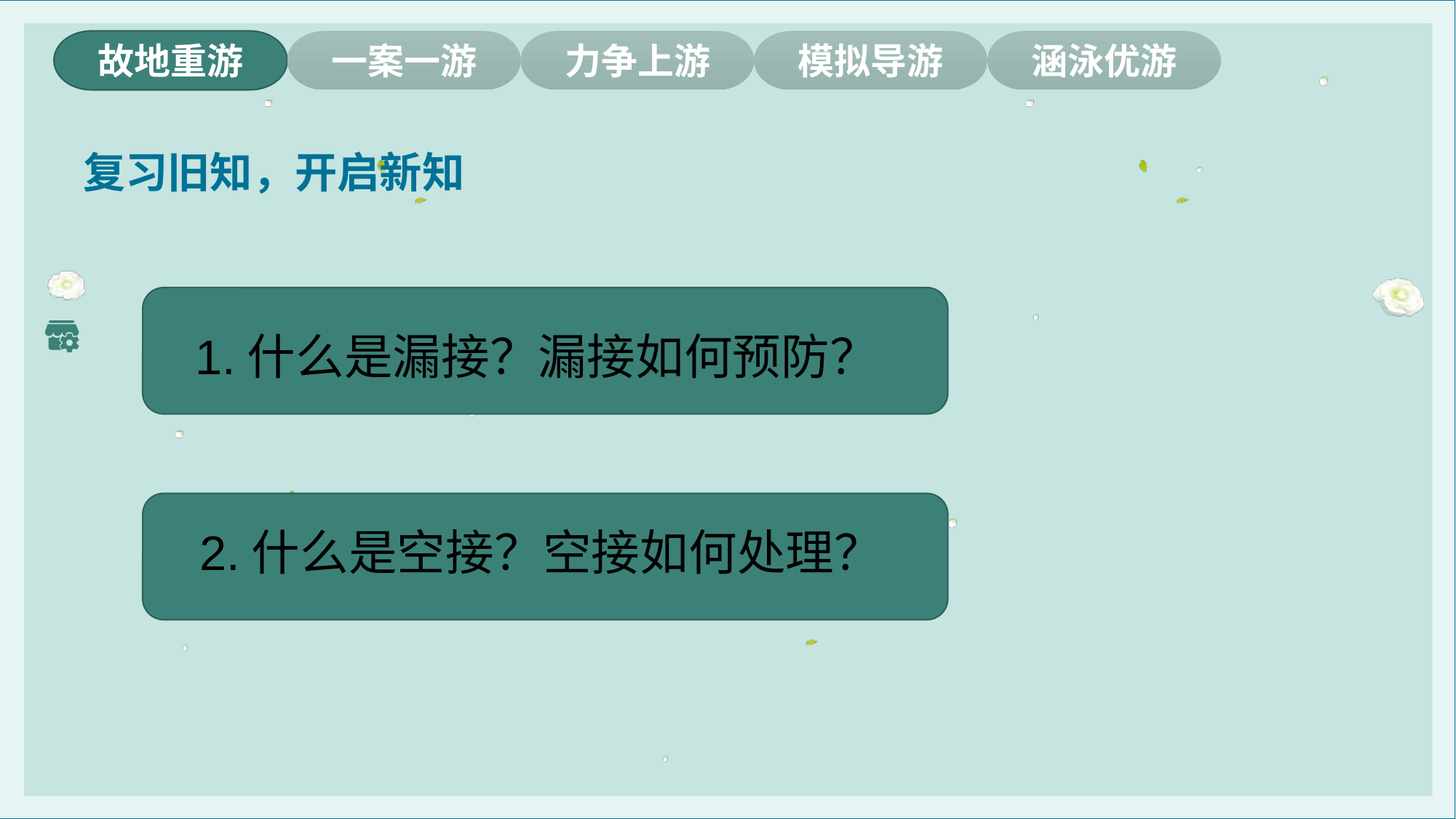

故地重游
一案一游
力争上游
模拟导游
涵泳优游
复习旧知，开启新知

1.什么是漏接？漏接如何预防？

2.什么是空接？空接如何处理？